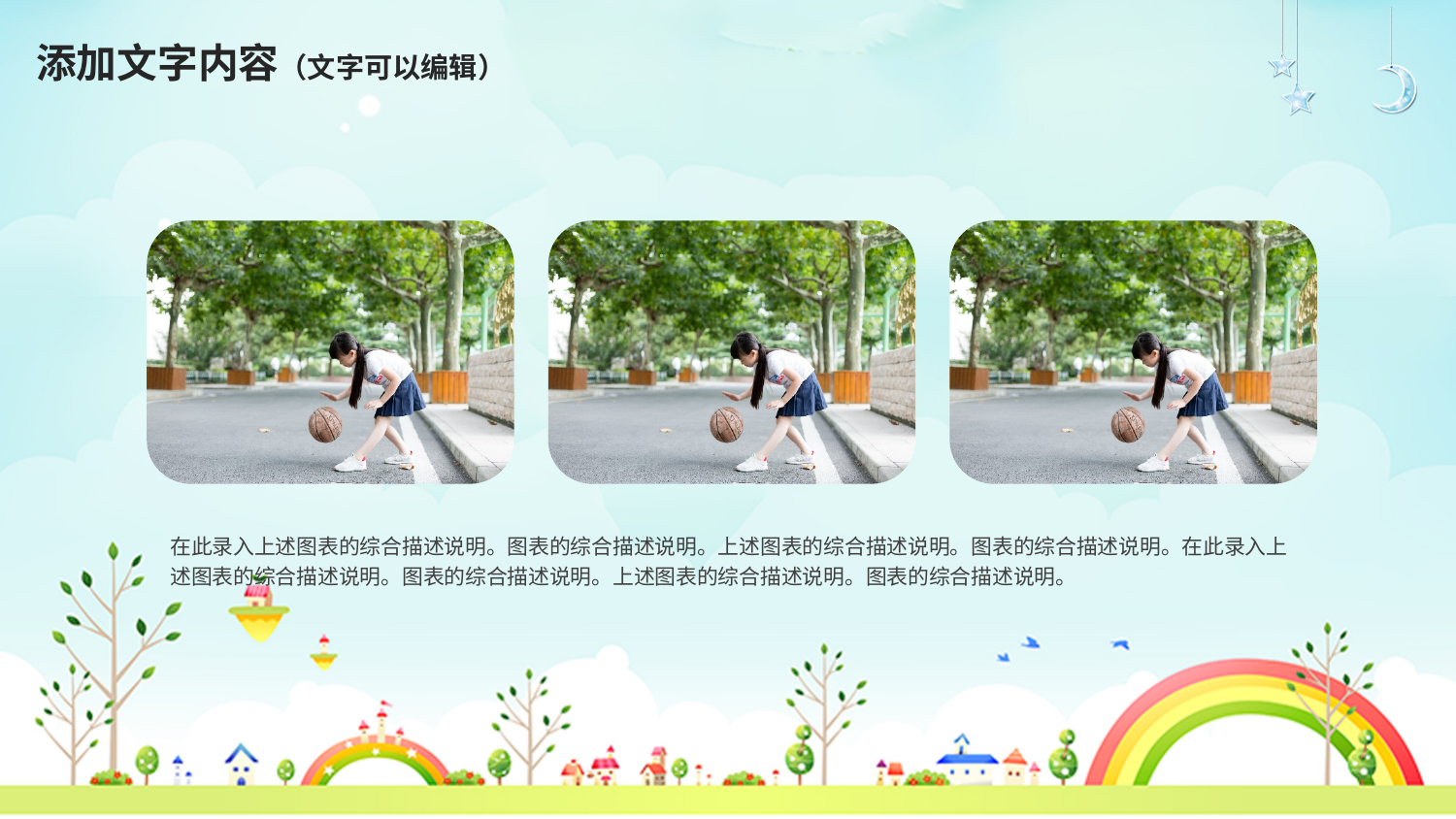

添加文字内容（文字可以编辑）

在此录入上述图表的综合描述说明。图表的综合描述说明。上述图表的综合描述说明。图表的综合描述说明。在此录入上述图表的综合描述说明。图表的综合描述说明。上述图表的综合描述说明。图表的综合描述说明。